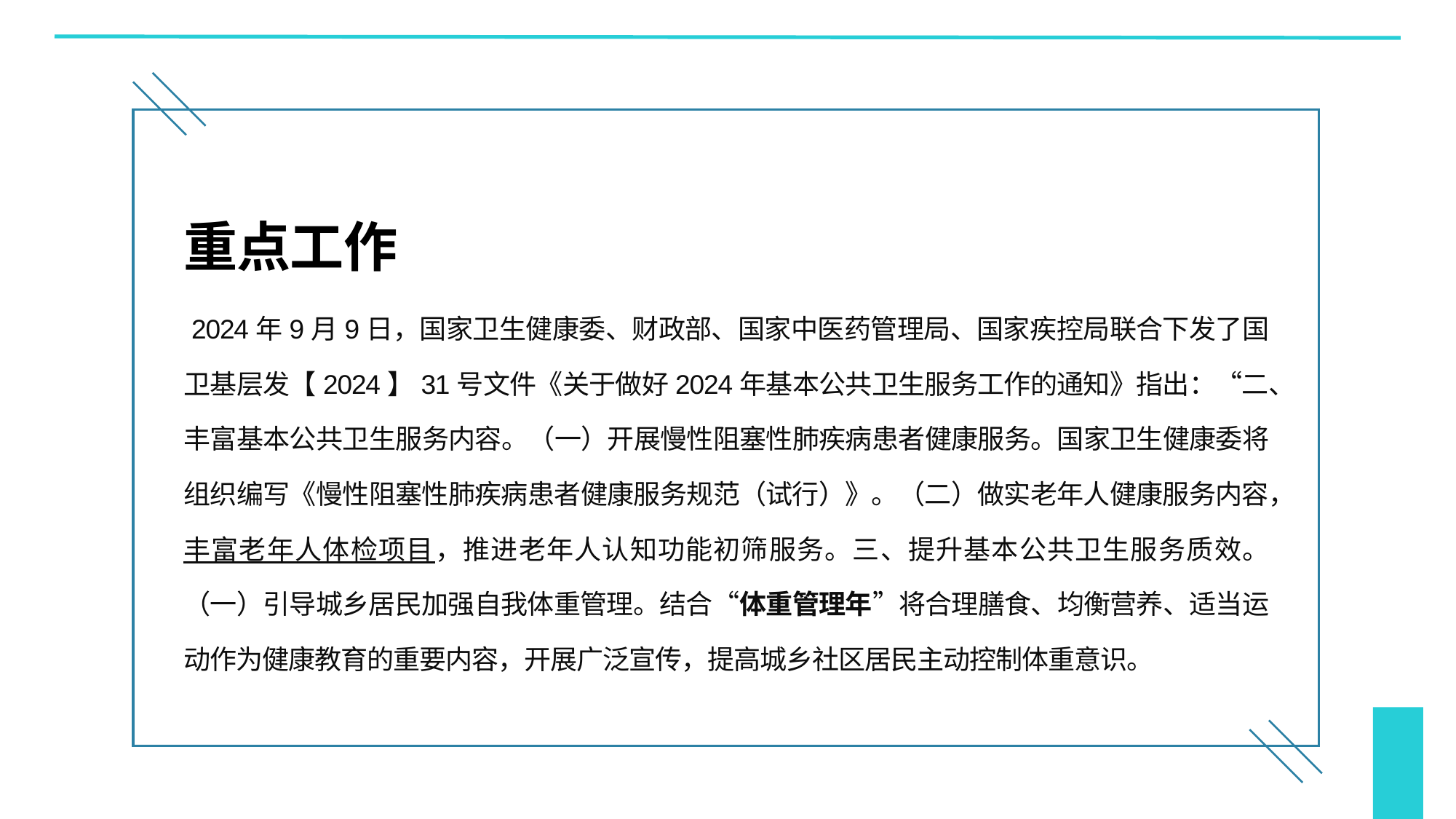

重点工作
 2024年9月9日，国家卫生健康委、财政部、国家中医药管理局、国家疾控局联合下发了国卫基层发【2024】31号文件《关于做好2024年基本公共卫生服务工作的通知》指出：“二、丰富基本公共卫生服务内容。（一）开展慢性阻塞性肺疾病患者健康服务。国家卫生健康委将组织编写《慢性阻塞性肺疾病患者健康服务规范（试行）》。（二）做实老年人健康服务内容，丰富老年人体检项目，推进老年人认知功能初筛服务。三、提升基本公共卫生服务质效。（一）引导城乡居民加强自我体重管理。结合“体重管理年”将合理膳食、均衡营养、适当运动作为健康教育的重要内容，开展广泛宣传，提高城乡社区居民主动控制体重意识。